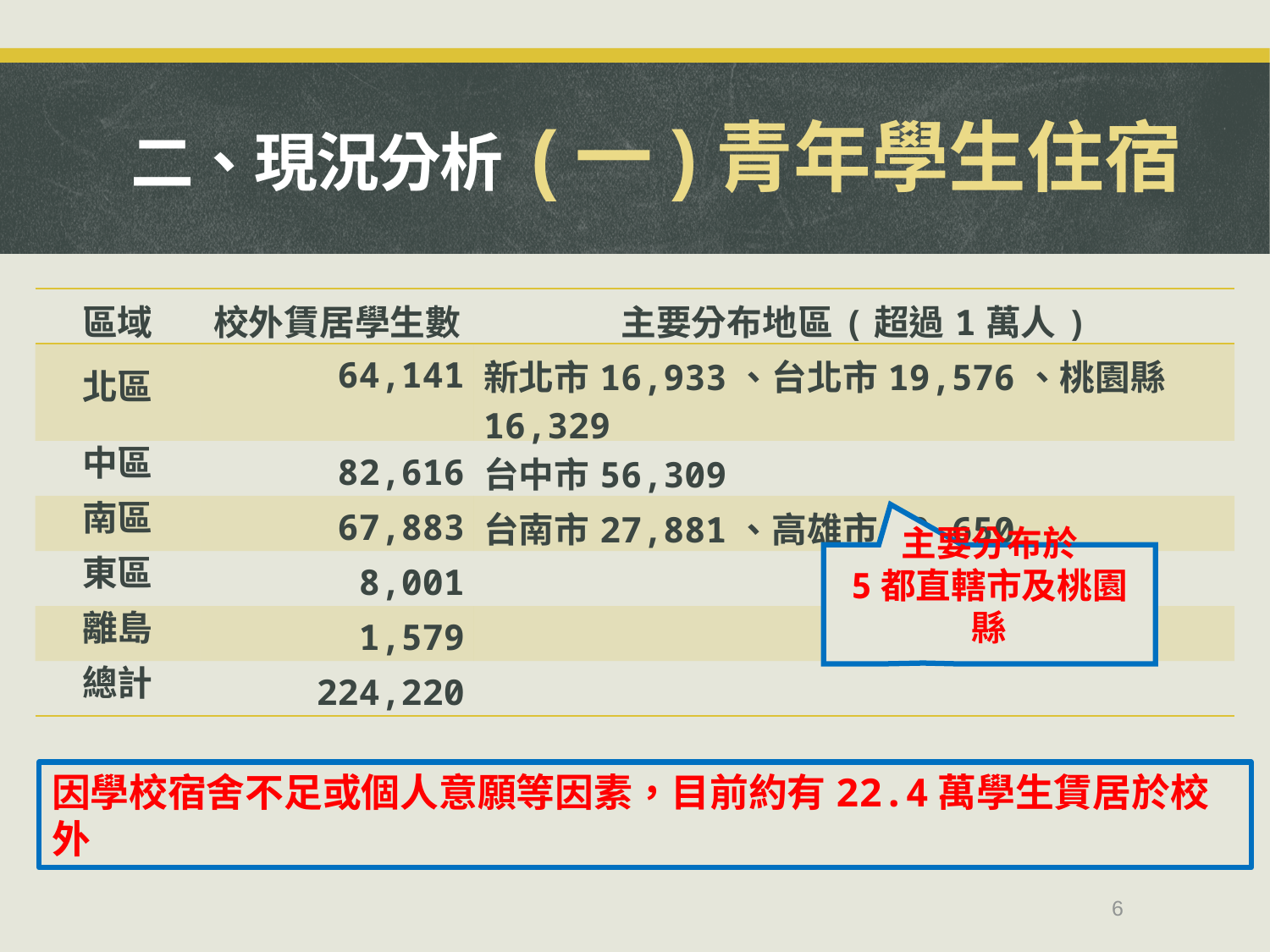

# 二、現況分析 (一)青年學生住宿
| 區域 | 校外賃居學生數 | 主要分布地區(超過1萬人) |
| --- | --- | --- |
| 北區 | 64,141 | 新北市16,933、台北市19,576、桃園縣16,329 |
| 中區 | 82,616 | 台中市56,309 |
| 南區 | 67,883 | 台南市27,881、高雄市20,650 |
| 東區 | 8,001 |  |
| 離島 | 1,579 |  |
| 總計 | 224,220 |  |
主要分布於
5都直轄市及桃園縣
因學校宿舍不足或個人意願等因素，目前約有22.4萬學生賃居於校外
6